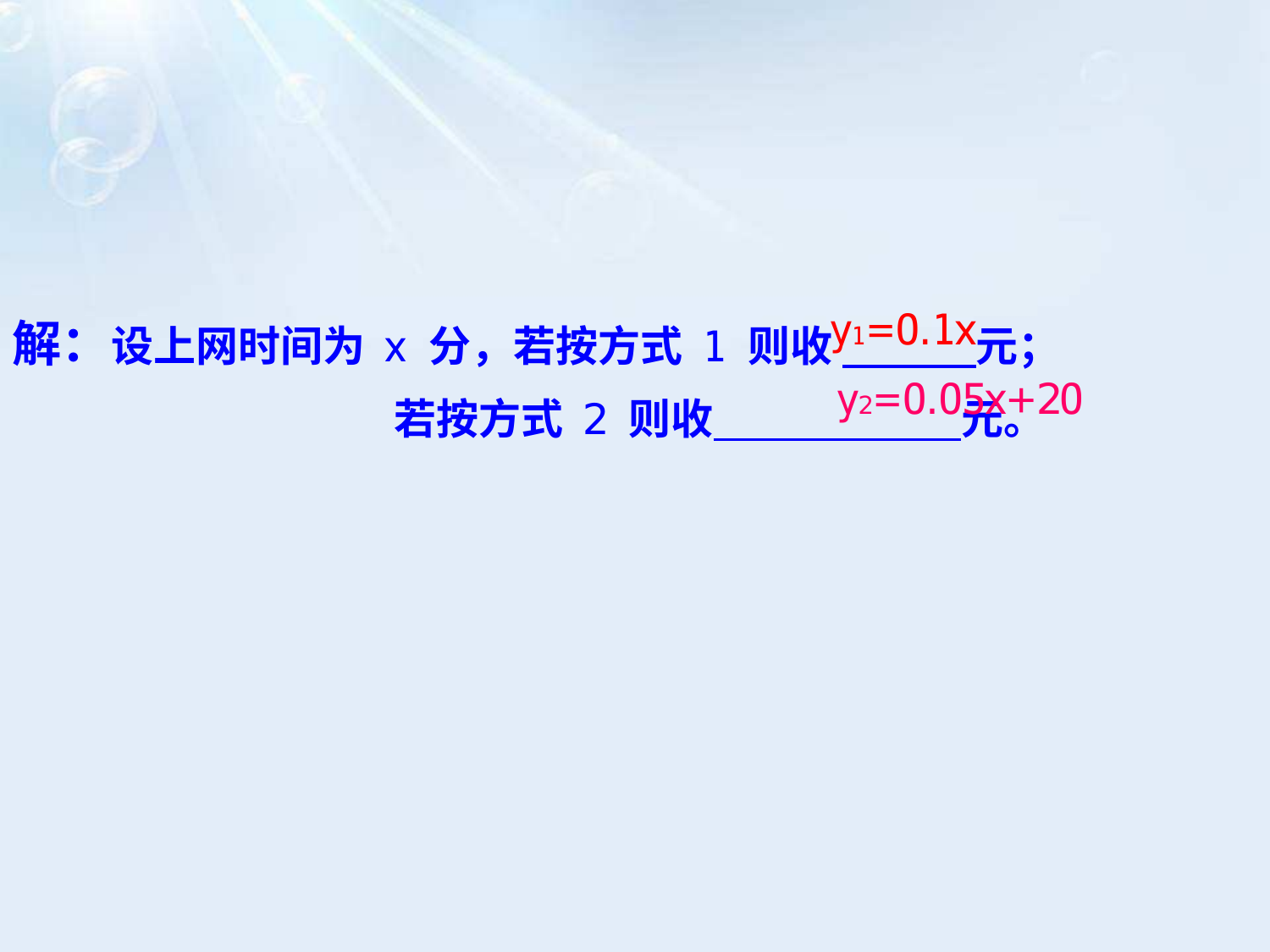

y1=0.1x
解：设上网时间为 x 分，若按方式 1 则收               元；
                                       若按方式 2 则收                          元。
y2=0.05x+20